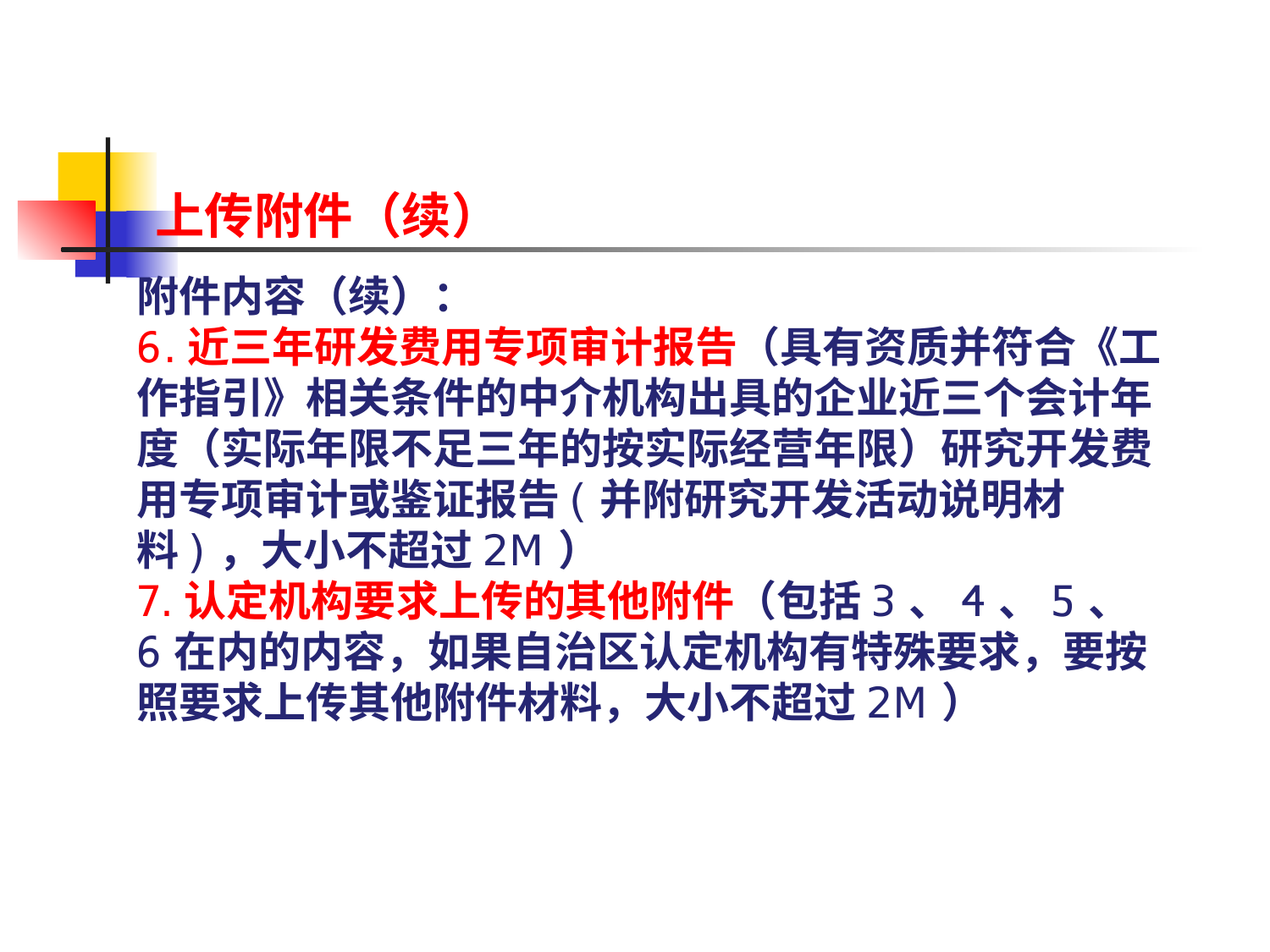

上传附件（续）
附件内容（续）：
6.近三年研发费用专项审计报告（具有资质并符合《工作指引》相关条件的中介机构出具的企业近三个会计年度（实际年限不足三年的按实际经营年限）研究开发费用专项审计或鉴证报告(并附研究开发活动说明材料)，大小不超过2M）
7.认定机构要求上传的其他附件（包括3、4、5、6在内的内容，如果自治区认定机构有特殊要求，要按照要求上传其他附件材料，大小不超过2M）